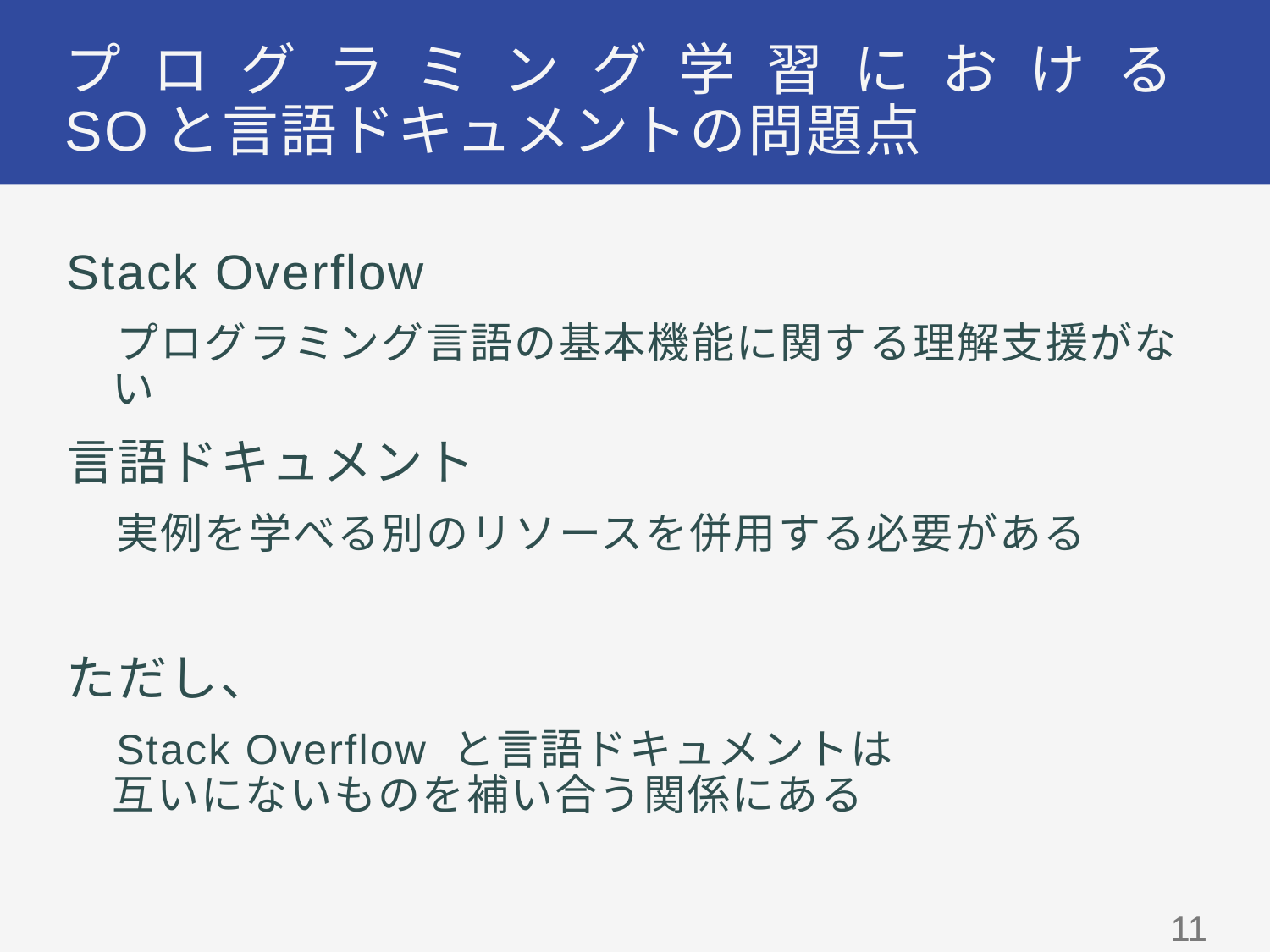

# プログラミング学習における SOと言語ドキュメントの問題点
Stack Overflow
プログラミング言語の基本機能に関する理解支援がない
言語ドキュメント
実例を学べる別のリソースを併用する必要がある

ただし、
Stack Overflow と言語ドキュメントは
互いにないものを補い合う関係にある
11